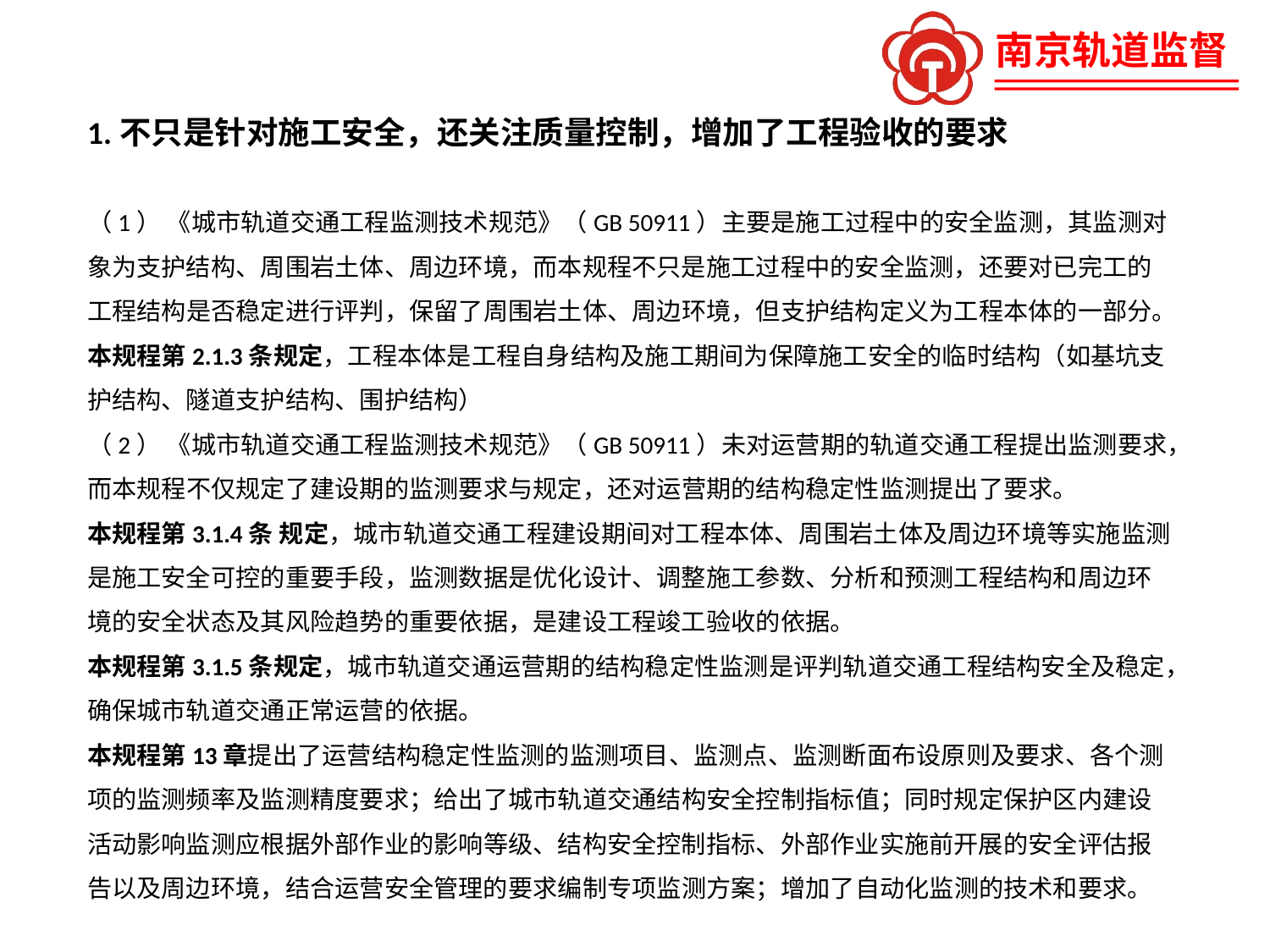

1.不只是针对施工安全，还关注质量控制，增加了工程验收的要求
（1） 《城市轨道交通工程监测技术规范》（GB 50911）主要是施工过程中的安全监测，其监测对象为支护结构、周围岩土体、周边环境，而本规程不只是施工过程中的安全监测，还要对已完工的工程结构是否稳定进行评判，保留了周围岩土体、周边环境，但支护结构定义为工程本体的一部分。
本规程第2.1.3条规定，工程本体是工程自身结构及施工期间为保障施工安全的临时结构（如基坑支护结构、隧道支护结构、围护结构）
（2） 《城市轨道交通工程监测技术规范》（GB 50911）未对运营期的轨道交通工程提出监测要求，而本规程不仅规定了建设期的监测要求与规定，还对运营期的结构稳定性监测提出了要求。
本规程第3.1.4条 规定，城市轨道交通工程建设期间对工程本体、周围岩土体及周边环境等实施监测是施工安全可控的重要手段，监测数据是优化设计、调整施工参数、分析和预测工程结构和周边环境的安全状态及其风险趋势的重要依据，是建设工程竣工验收的依据。
本规程第3.1.5条规定，城市轨道交通运营期的结构稳定性监测是评判轨道交通工程结构安全及稳定，确保城市轨道交通正常运营的依据。
本规程第13章提出了运营结构稳定性监测的监测项目、监测点、监测断面布设原则及要求、各个测项的监测频率及监测精度要求；给出了城市轨道交通结构安全控制指标值；同时规定保护区内建设活动影响监测应根据外部作业的影响等级、结构安全控制指标、外部作业实施前开展的安全评估报告以及周边环境，结合运营安全管理的要求编制专项监测方案；增加了自动化监测的技术和要求。